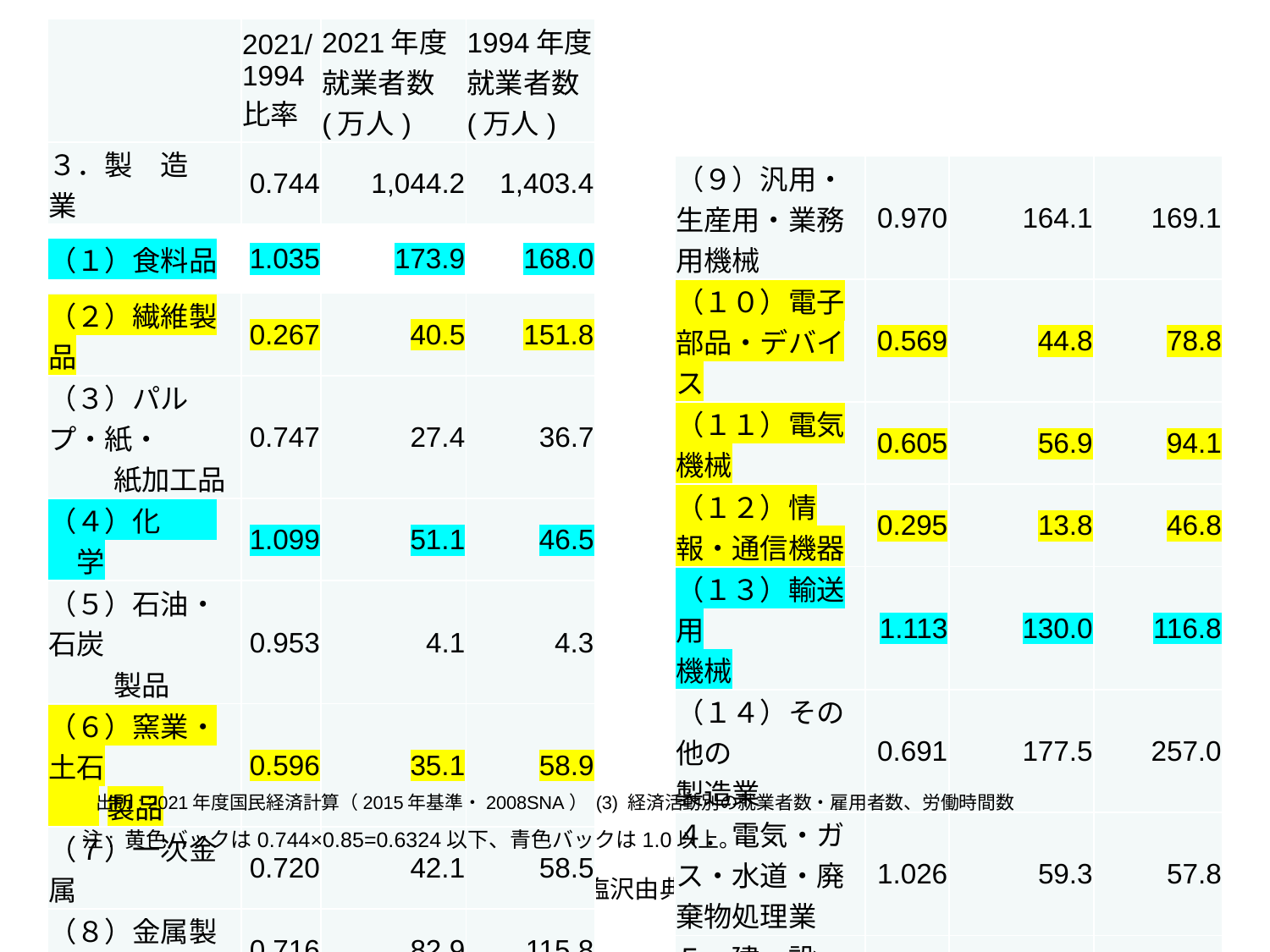

|  | 2021/1994比率 | 2021年度就業者数(万人) | 1994年度就業者数(万人) |
| --- | --- | --- | --- |
| ３．製　造　業 | 0.744 | 1,044.2 | 1,403.4 |
| （１）食料品 | 1.035 | 173.9 | 168.0 |
| （２）繊維製品 | 0.267 | 40.5 | 151.8 |
| （３）パルプ・紙・ 紙加工品 | 0.747 | 27.4 | 36.7 |
| （４）化　　　学 | 1.099 | 51.1 | 46.5 |
| （５）石油・石炭 製品 | 0.953 | 4.1 | 4.3 |
| （６）窯業・土石 製品 | 0.596 | 35.1 | 58.9 |
| （７）一次金属 | 0.720 | 42.1 | 58.5 |
| （８）金属製品 | 0.716 | 82.9 | 115.8 |
| （９）汎用・生産用・業務用機械 | 0.970 | 164.1 | 169.1 |
| --- | --- | --- | --- |
| （１０）電子部品・デバイス | 0.569 | 44.8 | 78.8 |
| （１１）電気機械 | 0.605 | 56.9 | 94.1 |
| （１２）情報・通信機器 | 0.295 | 13.8 | 46.8 |
| （１３）輸送用 機械 | 1.113 | 130.0 | 116.8 |
| （１４）その他の 製造業 | 0.691 | 177.5 | 257.0 |
| ４．電気・ガス・水道・廃棄物処理業 | 1.026 | 59.3 | 57.8 |
| ５．建　設　業 | 1.681 | 1,162.0 | 691.1 |
出所: 2021年度国民経済計算（2015年基準・2008SNA） (3) 経済活動別の就業者数・雇用者数、労働時間数
注: 黄色バックは0.744×0.85=0.6324以下、青色バックは1.0以上。
2023.11.12
塩沢由典
42